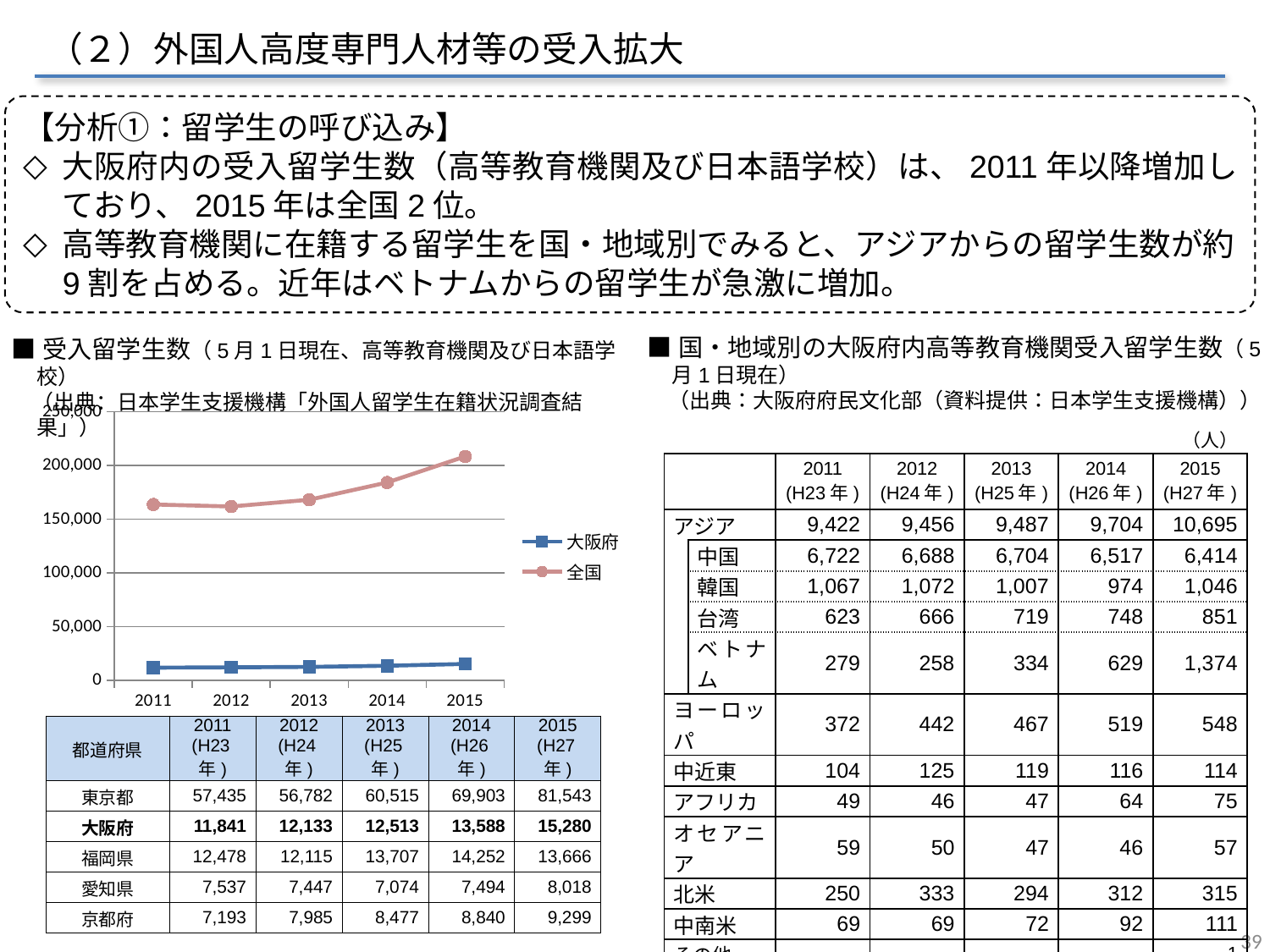

（２）外国人高度専門人材等の受入拡大
【分析①：留学生の呼び込み】
大阪府内の受入留学生数（高等教育機関及び日本語学校）は、2011年以降増加しており、2015年は全国2位。
高等教育機関に在籍する留学生を国・地域別でみると、アジアからの留学生数が約9割を占める。近年はベトナムからの留学生が急激に増加。
■国・地域別の大阪府内高等教育機関受入留学生数（5月1日現在）
　（出典：大阪府府民文化部（資料提供：日本学生支援機構））
■受入留学生数（5月1日現在、高等教育機関及び日本語学校）
　（出典：日本学生支援機構「外国人留学生在籍状況調査結果」）

### Chart

| Category | 大阪府 | 全国 |
|---|---|---|
| 2011 | 11841.0 | 163697.0 |
| 2012 | 12133.0 | 161848.0 |
| 2013 | 12513.0 | 168145.0 |
| 2014 | 13588.0 | 184155.0 |
| 2015 | 15280.0 | 208379.0 |
| （人） |  |  |  |  |  |  |
| --- | --- | --- | --- | --- | --- | --- |
|  |  | 2011 (H23年) | 2012 (H24年) | 2013 (H25年) | 2014 (H26年) | 2015 (H27年) |
| アジア |  | 9,422 | 9,456 | 9,487 | 9,704 | 10,695 |
|  | 中国 | 6,722 | 6,688 | 6,704 | 6,517 | 6,414 |
|  | 韓国 | 1,067 | 1,072 | 1,007 | 974 | 1,046 |
|  | 台湾 | 623 | 666 | 719 | 748 | 851 |
|  | ベトナム | 279 | 258 | 334 | 629 | 1,374 |
| ヨーロッパ |  | 372 | 442 | 467 | 519 | 548 |
| 中近東 |  | 104 | 125 | 119 | 116 | 114 |
| アフリカ |  | 49 | 46 | 47 | 64 | 75 |
| オセアニア |  | 59 | 50 | 47 | 46 | 57 |
| 北米 |  | 250 | 333 | 294 | 312 | 315 |
| 中南米 |  | 69 | 69 | 72 | 92 | 111 |
| その他 |  | － | － | － | － | 1 |
| 計 |  | 10,325 | 10,521 | 10,533 | 10,853 | 11,916 |
| 都道府県 | 2011 (H23年) | 2012 (H24年) | 2013 (H25年) | 2014 (H26年) | 2015 (H27年) |
| --- | --- | --- | --- | --- | --- |
| 東京都 | 57,435 | 56,782 | 60,515 | 69,903 | 81,543 |
| 大阪府 | 11,841 | 12,133 | 12,513 | 13,588 | 15,280 |
| 福岡県 | 12,478 | 12,115 | 13,707 | 14,252 | 13,666 |
| 愛知県 | 7,537 | 7,447 | 7,074 | 7,494 | 8,018 |
| 京都府 | 7,193 | 7,985 | 8,477 | 8,840 | 9,299 |
39